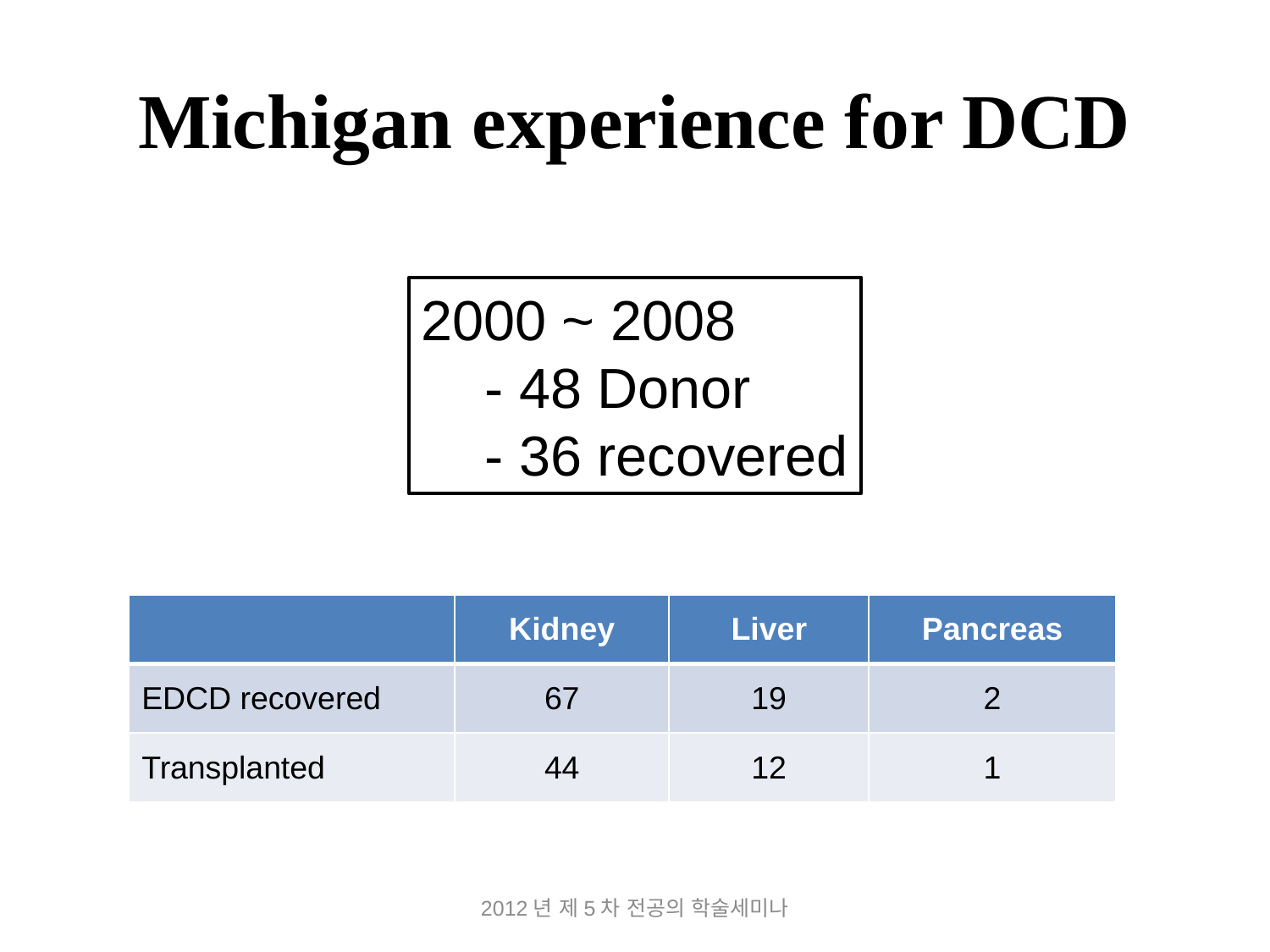

# Michigan experience for DCD
2000 ~ 2008
- 48 Donor
- 36 recovered
|  | Kidney | Liver | Pancreas |
| --- | --- | --- | --- |
| EDCD recovered | 67 | 19 | 2 |
| Transplanted | 44 | 12 | 1 |
2012년 제5차 전공의 학술세미나